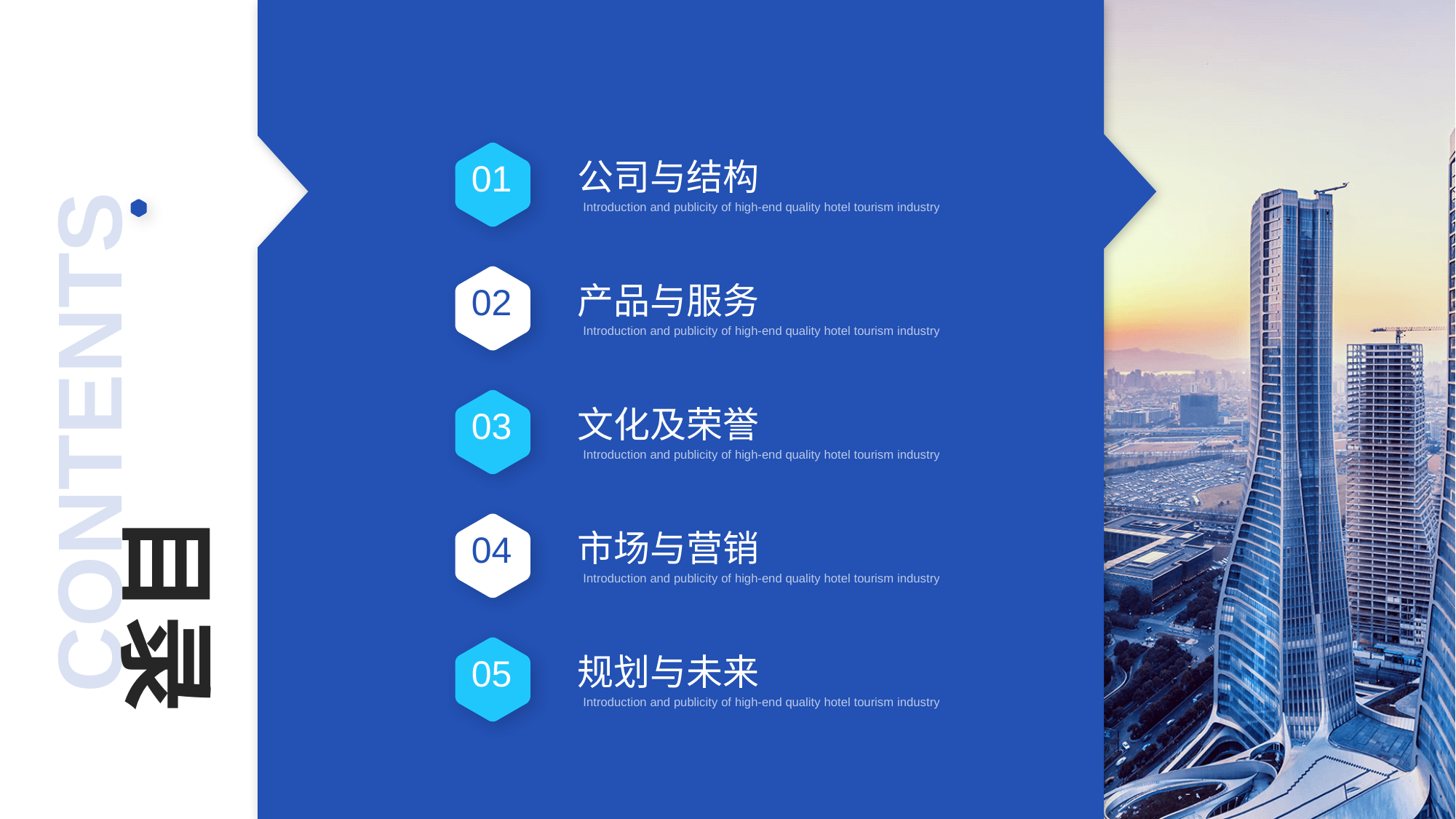

公司与结构
Introduction and publicity of high-end quality hotel tourism industry

01

产品与服务
Introduction and publicity of high-end quality hotel tourism industry

02
CONTENTS
文化及荣誉
Introduction and publicity of high-end quality hotel tourism industry

03
目录
市场与营销
Introduction and publicity of high-end quality hotel tourism industry

04
规划与未来
Introduction and publicity of high-end quality hotel tourism industry

05